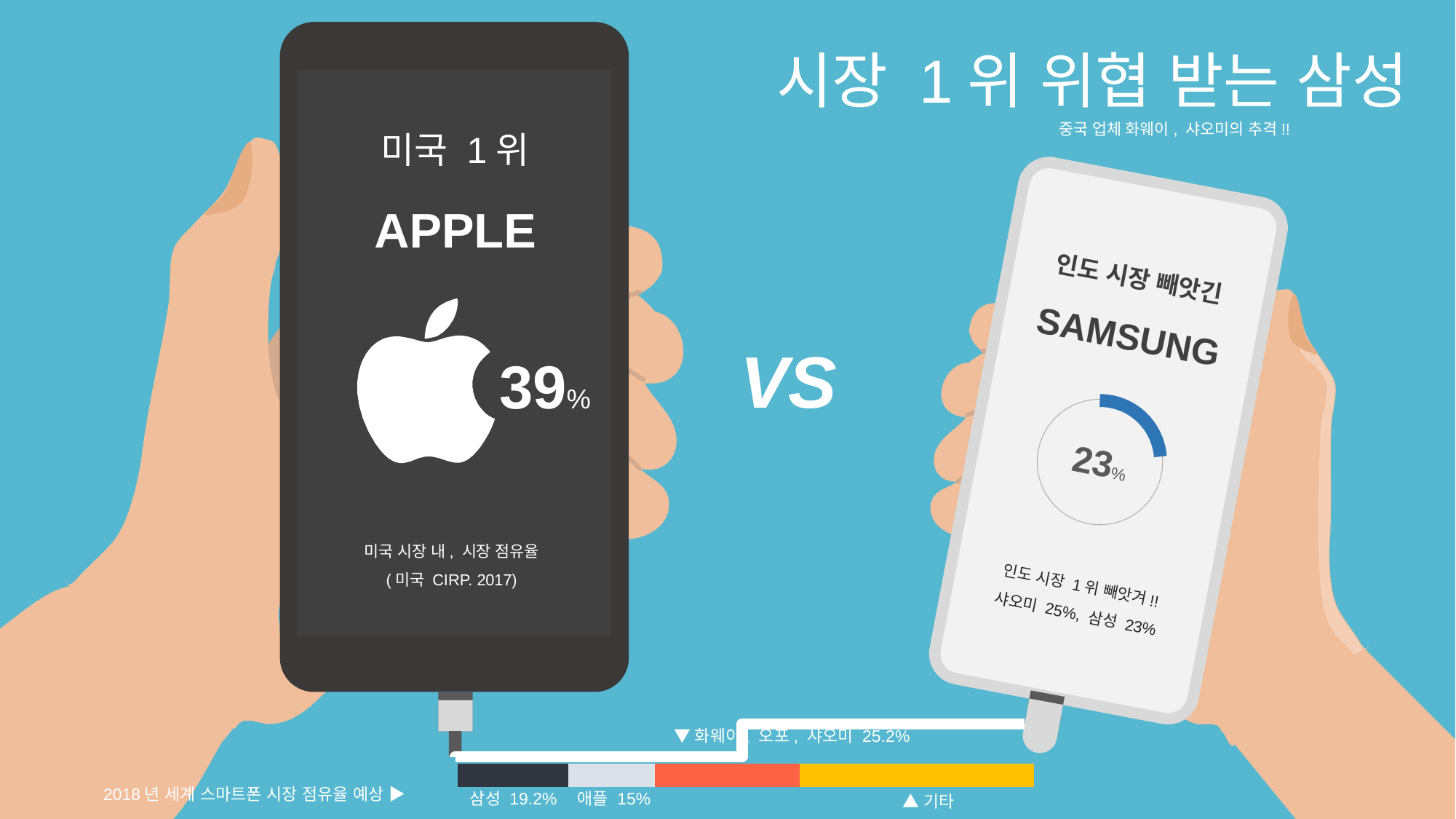

시장 1위 위협 받는 삼성

미국 1위
APPLE
중국 업체 화웨이, 샤오미의 추격!!

인도 시장 빼앗긴
SAMSUNG

VS
39%

23%
미국 시장 내, 시장 점유율
(미국 CIRP. 2017)
인도 시장 1위 빼앗겨!!
샤오미 25%, 삼성 23%

▼화웨이, 오포, 샤오미 25.2%

### Chart

| Category | 계열 1 | 계열 2 | 계열 3 | 기타 |
|---|---|---|---|---|
| 항목 1 | 0.192 | 0.15 | 0.252 | 0.406 |
2018년 세계 스마트폰 시장 점유율 예상 ▶
애플 15%
삼성 19.2%
▲기타